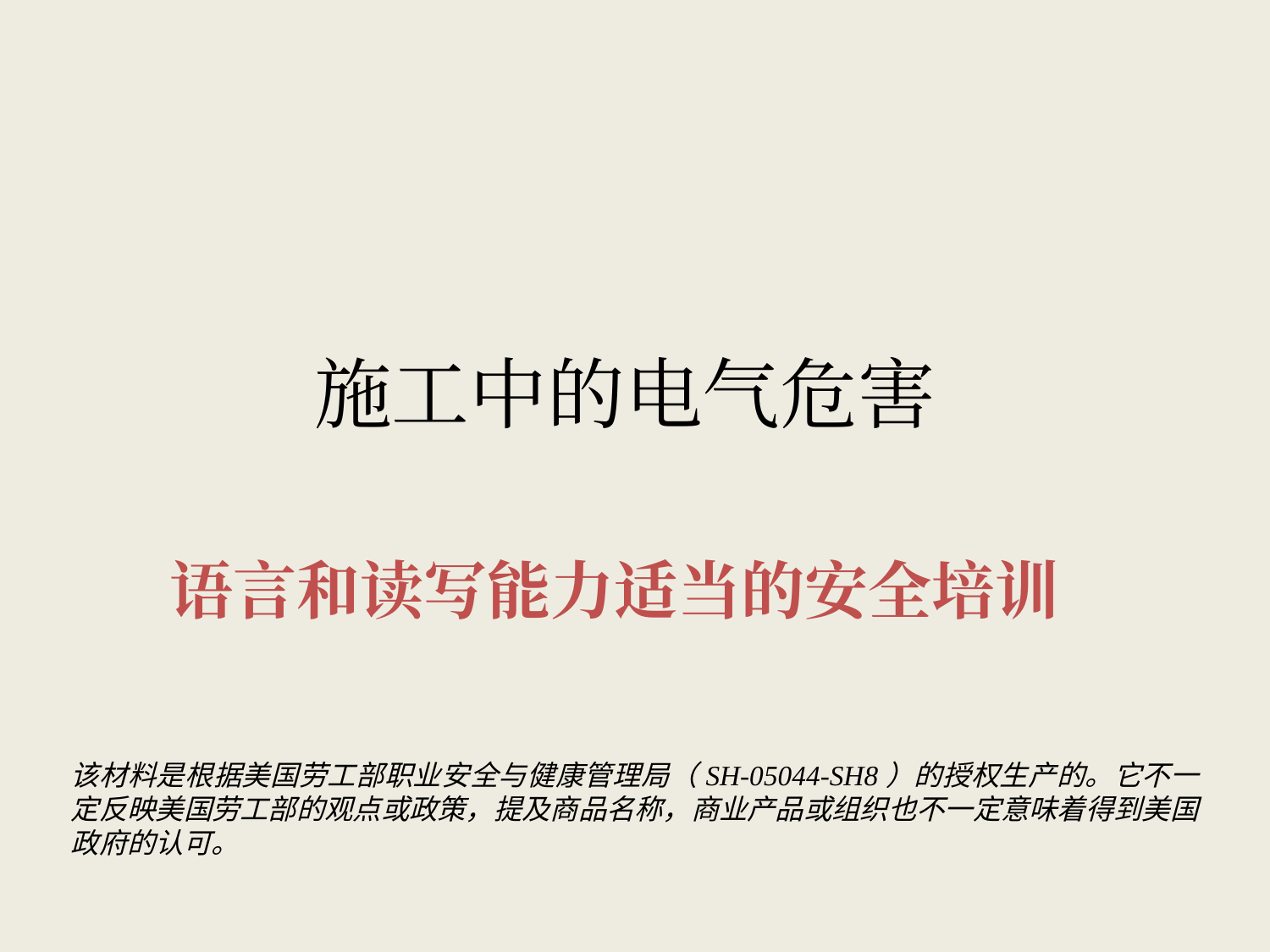

# 施工中的电气危害
语言和读写能力适当的安全培训
该材料是根据美国劳工部职业安全与健康管理局（SH-05044-SH8）的授权生产的。它不一定反映美国劳工部的观点或政策，提及商品名称，商业产品或组织也不一定意味着得到美国政府的认可。